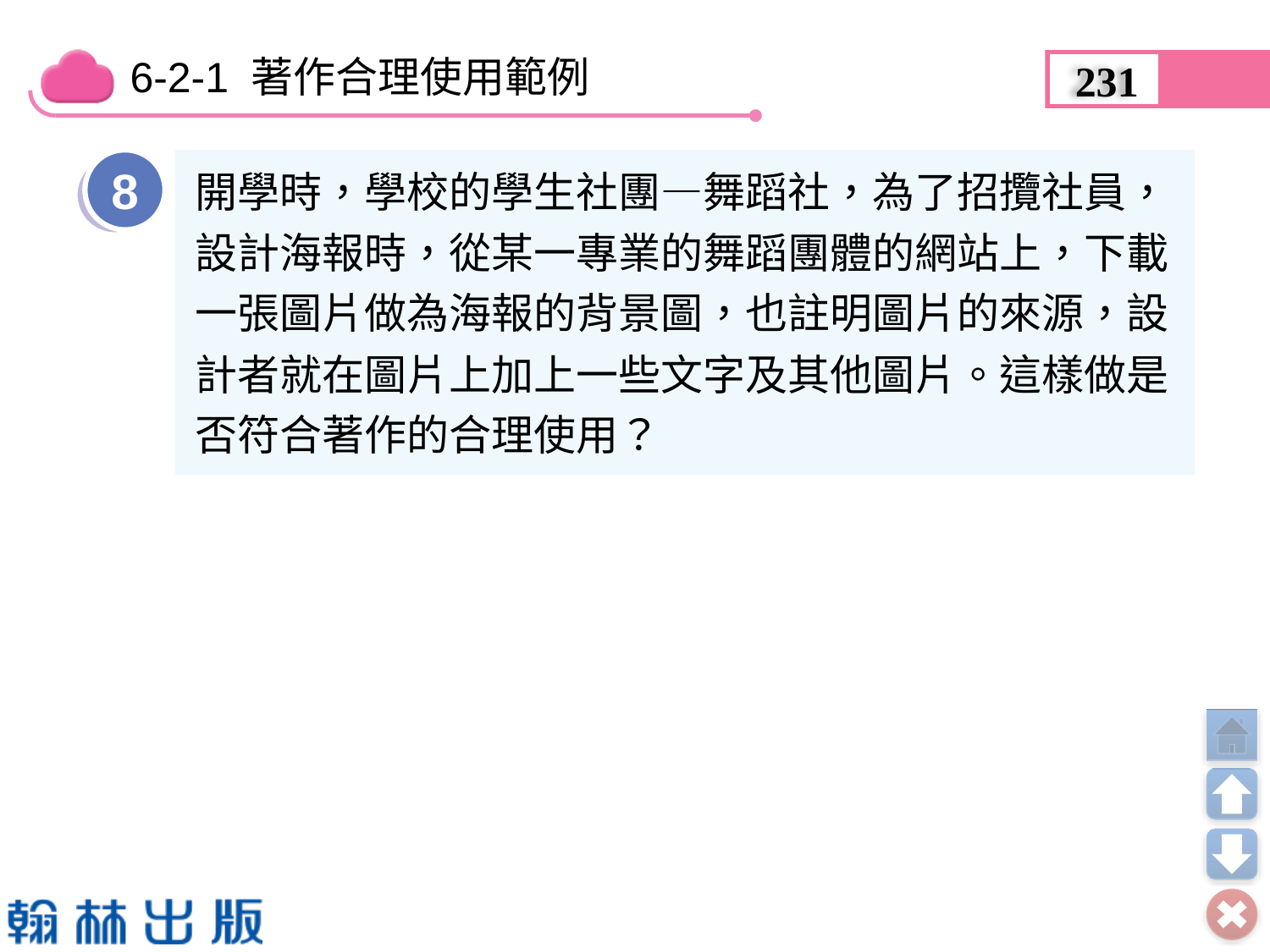

231
8

開學時，學校的學生社團—舞蹈社，為了招攬社員，設計海報時，從某一專業的舞蹈團體的網站上，下載一張圖片做為海報的背景圖，也註明圖片的來源，設計者就在圖片上加上一些文字及其他圖片。這樣做是否符合著作的合理使用？